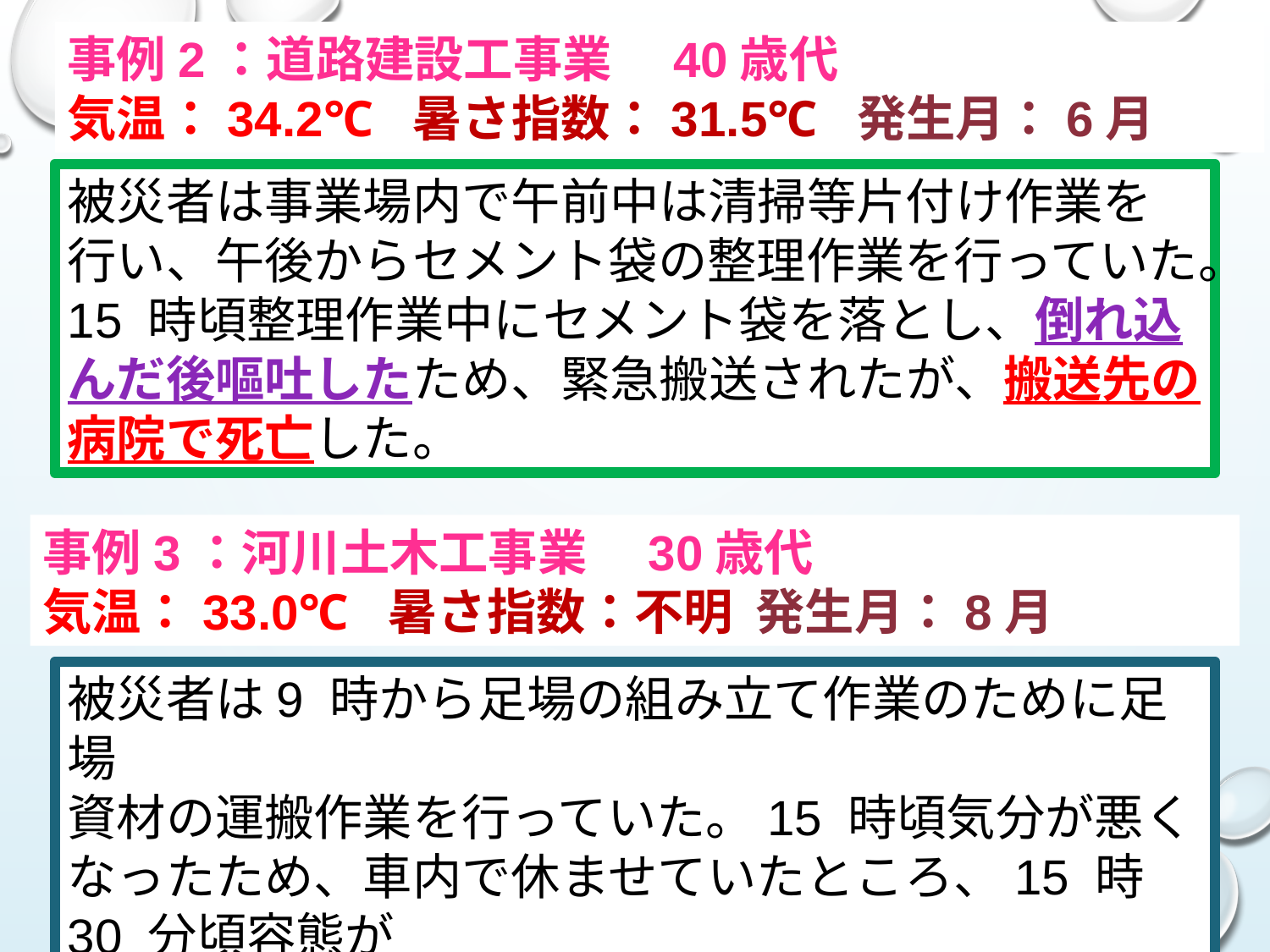

事例2：道路建設工事業　40歳代
気温：34.2℃  暑さ指数：31.5℃  発生月：6月
被災者は事業場内で午前中は清掃等片付け作業を
行い、午後からセメント袋の整理作業を行っていた。
15 時頃整理作業中にセメント袋を落とし、倒れ込んだ後嘔吐したため、緊急搬送されたが、搬送先の病院で死亡した。
事例3：河川土木工事業　30歳代
気温：33.0℃  暑さ指数：不明  発生月：8月
被災者は9 時から足場の組み立て作業のために足場
資材の運搬作業を行っていた。15 時頃気分が悪くなったため、車内で休ませていたところ、15 時30 分頃容態が
悪化し、緊急搬送されたが、搬送先の病院で死亡した。